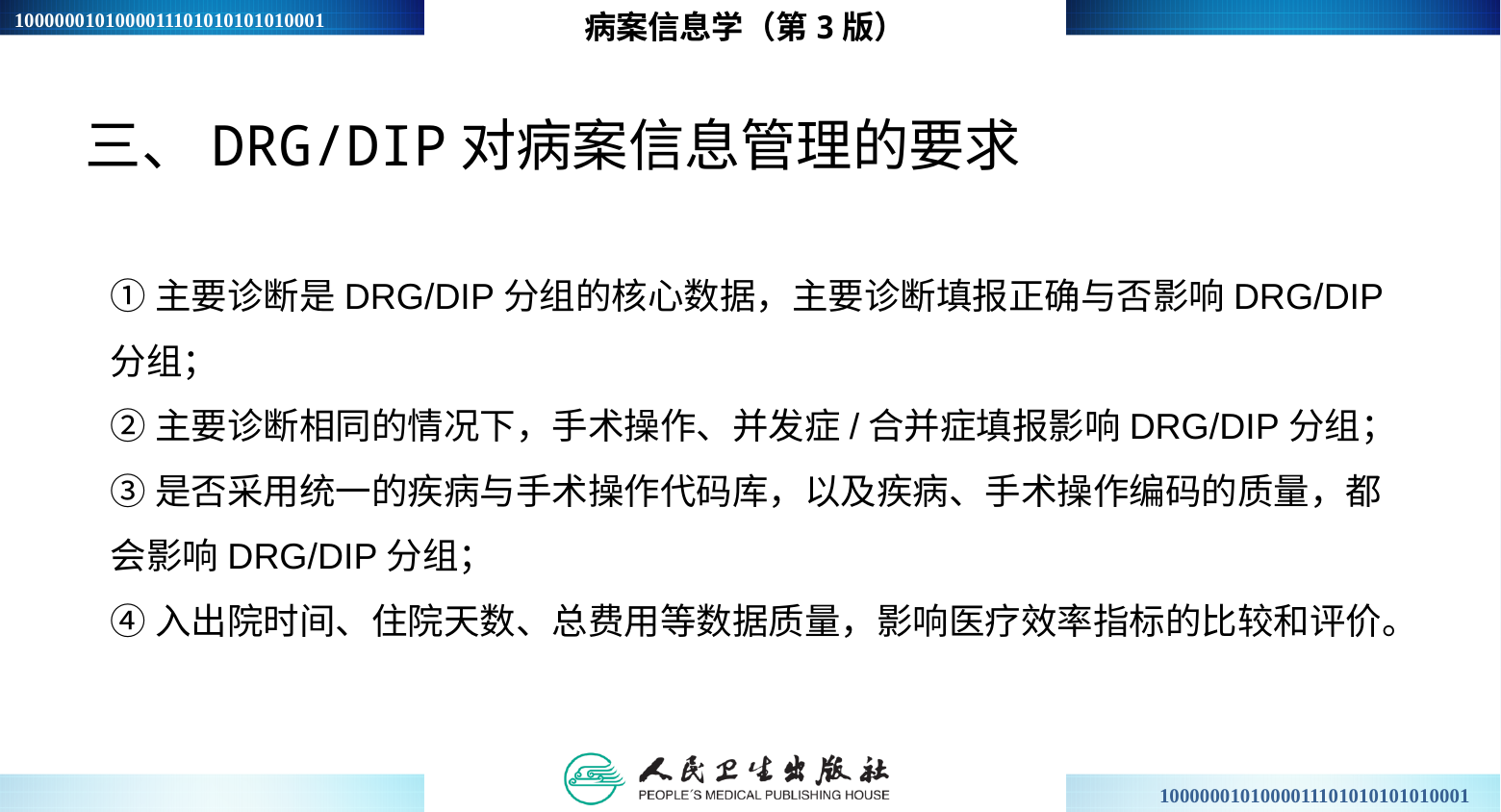

病案信息学（第3版）
三、DRG/DIP对病案信息管理的要求

①主要诊断是DRG/DIP分组的核心数据，主要诊断填报正确与否影响DRG/DIP分组；
②主要诊断相同的情况下，手术操作、并发症/合并症填报影响DRG/DIP分组；
③是否采用统一的疾病与手术操作代码库，以及疾病、手术操作编码的质量，都会影响DRG/DIP分组；
④入出院时间、住院天数、总费用等数据质量，影响医疗效率指标的比较和评价。